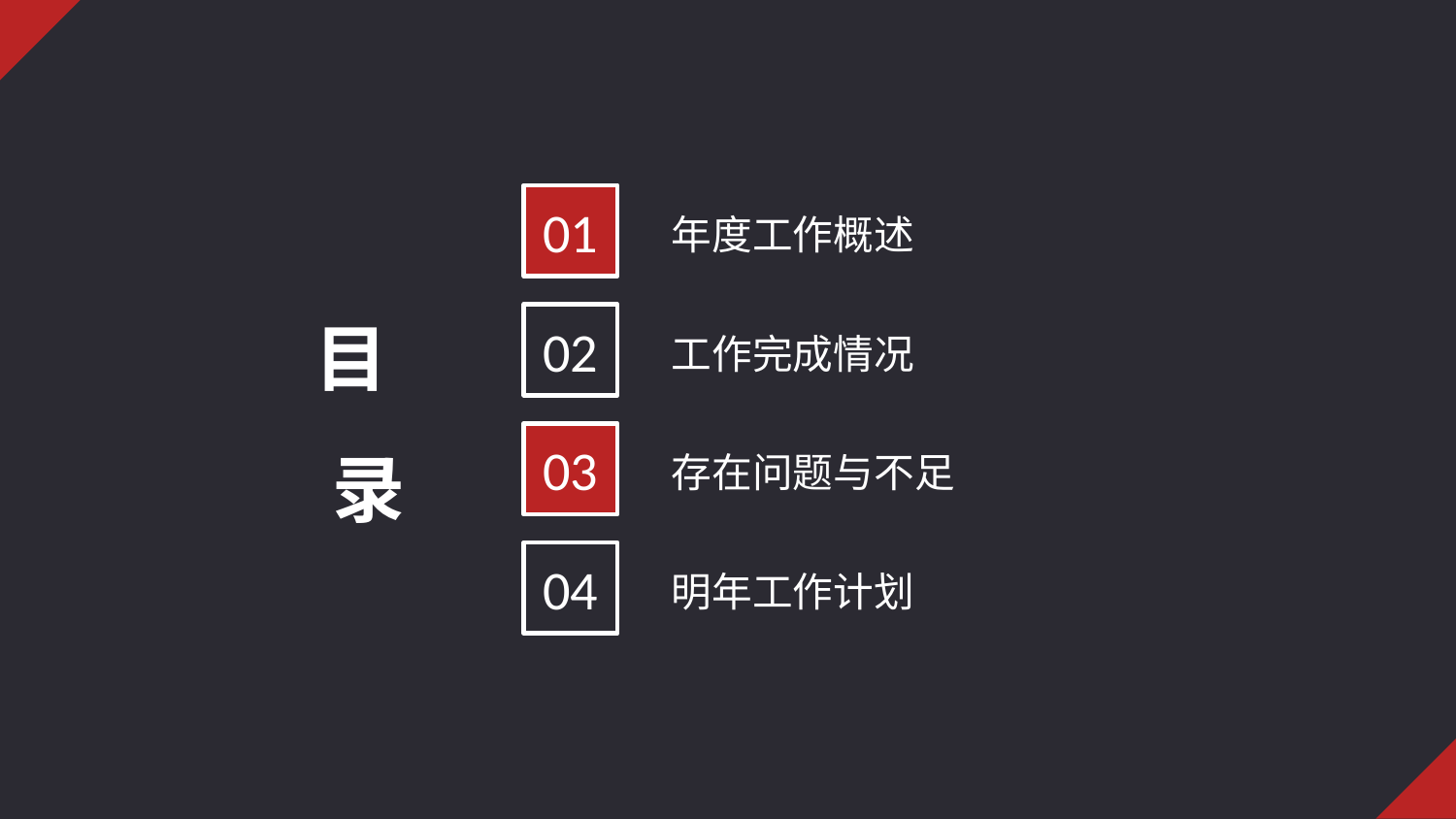

01
年度工作概述
目
录
02
工作完成情况
03
存在问题与不足
04
明年工作计划